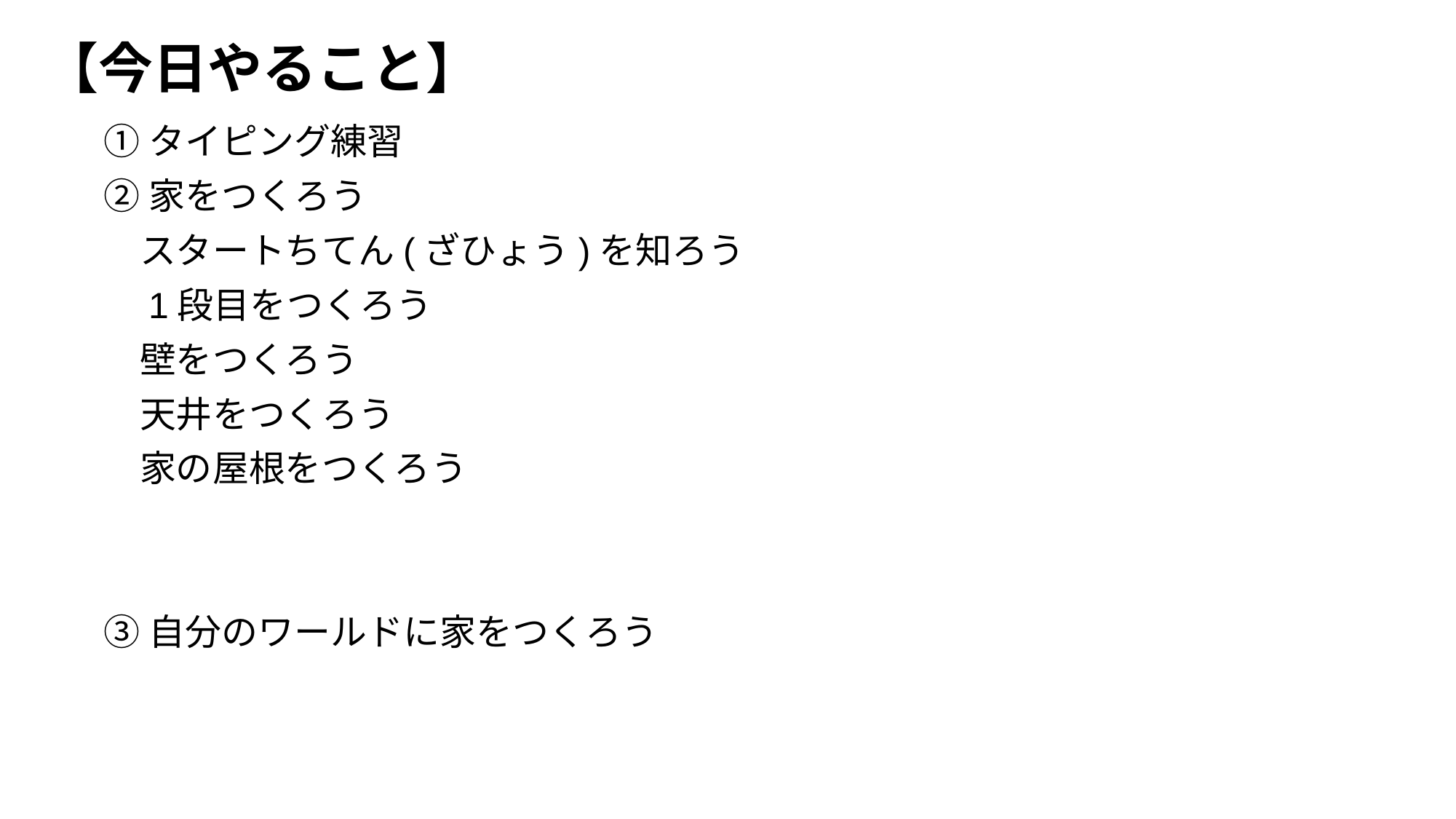

【今日やること】
①タイピング練習
②家をつくろう
　スタートちてん(ざひょう)を知ろう
　1段目をつくろう
　壁をつくろう
　天井をつくろう
　家の屋根をつくろう

③自分のワールドに家をつくろう